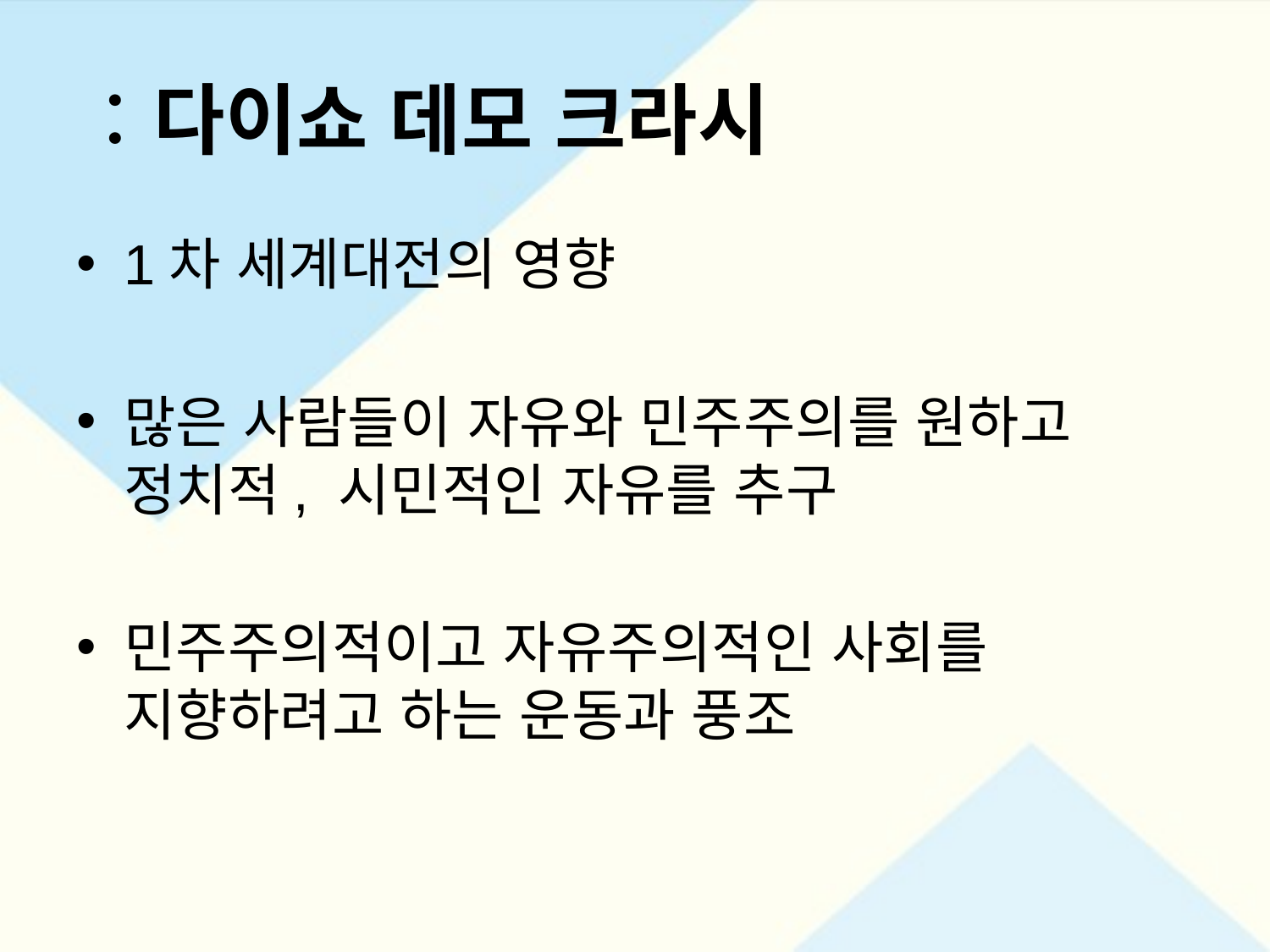

# ：다이쇼 데모 크라시
1차 세계대전의 영향

많은 사람들이 자유와 민주주의를 원하고 정치적, 시민적인 자유를 추구

민주주의적이고 자유주의적인 사회를 지향하려고 하는 운동과 풍조